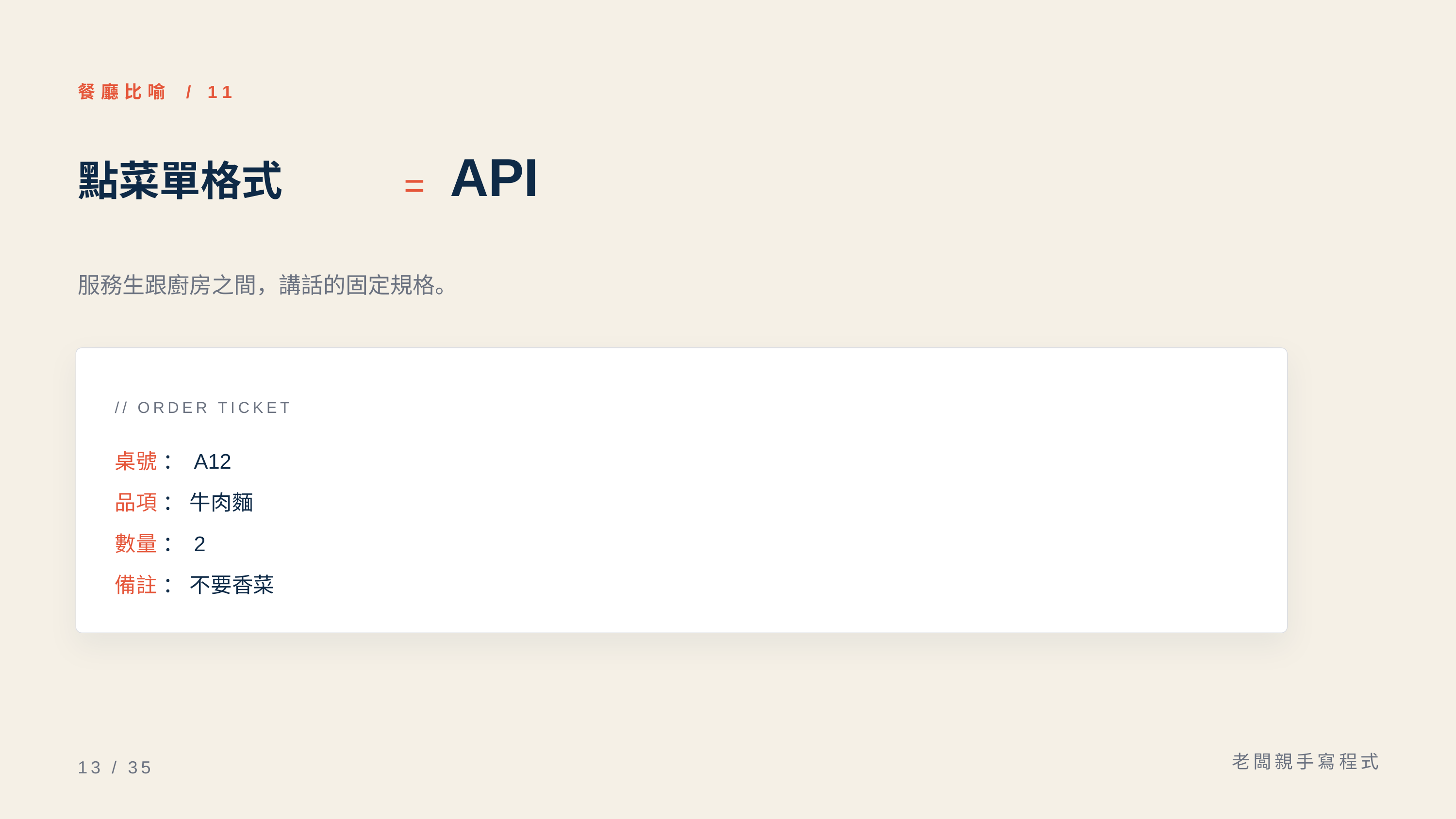

餐廳比喻 / 11
點菜單格式
API
=
服務生跟廚房之間，講話的固定規格。

// ORDER TICKET
桌號 ： A12
品項 ： 牛肉麵
數量 ： 2
備註 ： 不要香菜
老闆親手寫程式
13 / 35